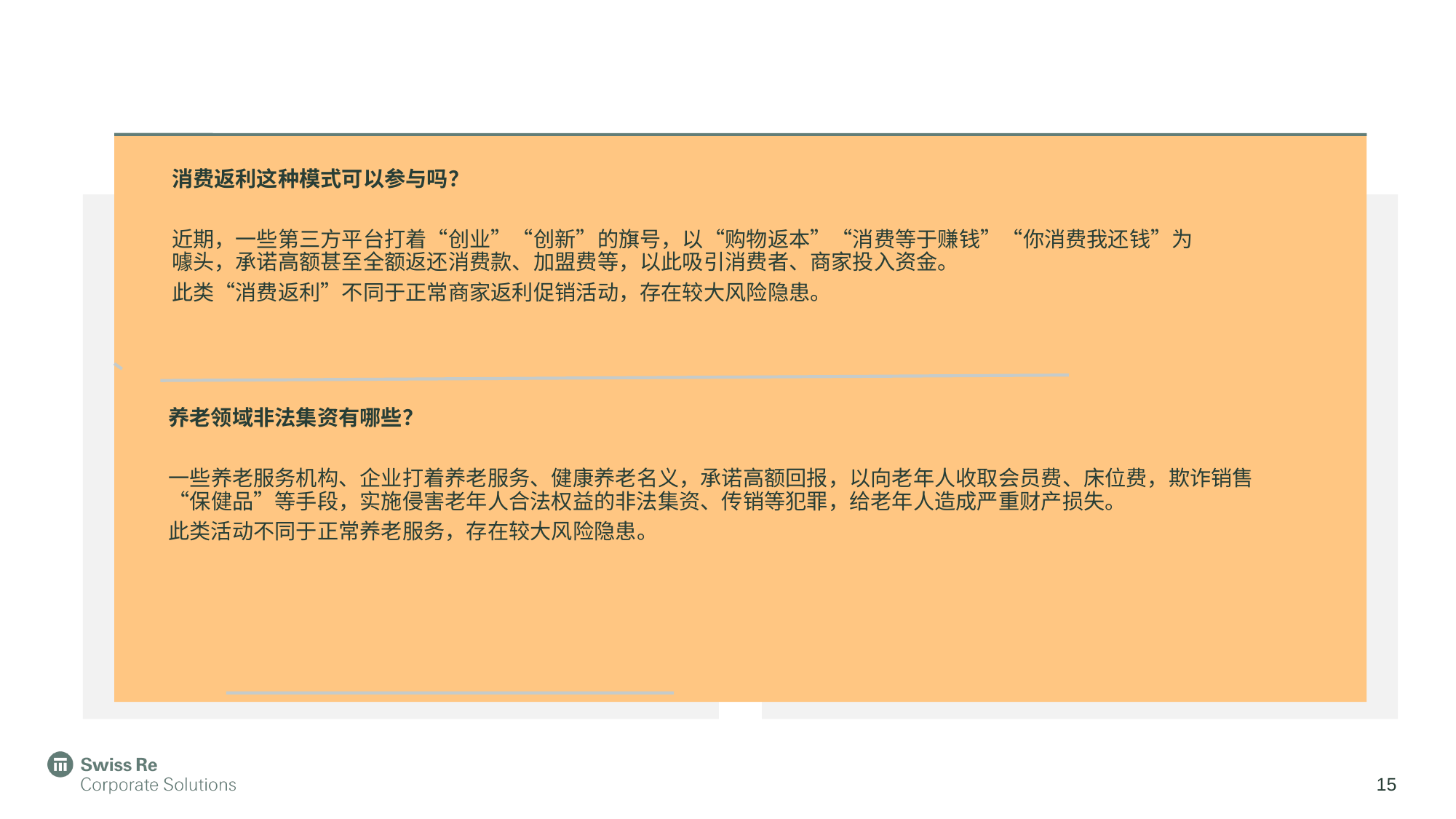

消费返利这种模式可以参与吗？

近期，一些第三方平台打着“创业”“创新”的旗号，以“购物返本”“消费等于赚钱”“你消费我还钱”为噱头，承诺高额甚至全额返还消费款、加盟费等，以此吸引消费者、商家投入资金。
此类“消费返利”不同于正常商家返利促销活动，存在较大风险隐患。

养老领域非法集资有哪些？

一些养老服务机构、企业打着养老服务、健康养老名义，承诺高额回报，以向老年人收取会员费、床位费，欺诈销售“保健品”等手段，实施侵害老年人合法权益的非法集资、传销等犯罪，给老年人造成严重财产损失。
此类活动不同于正常养老服务，存在较大风险隐患。
15